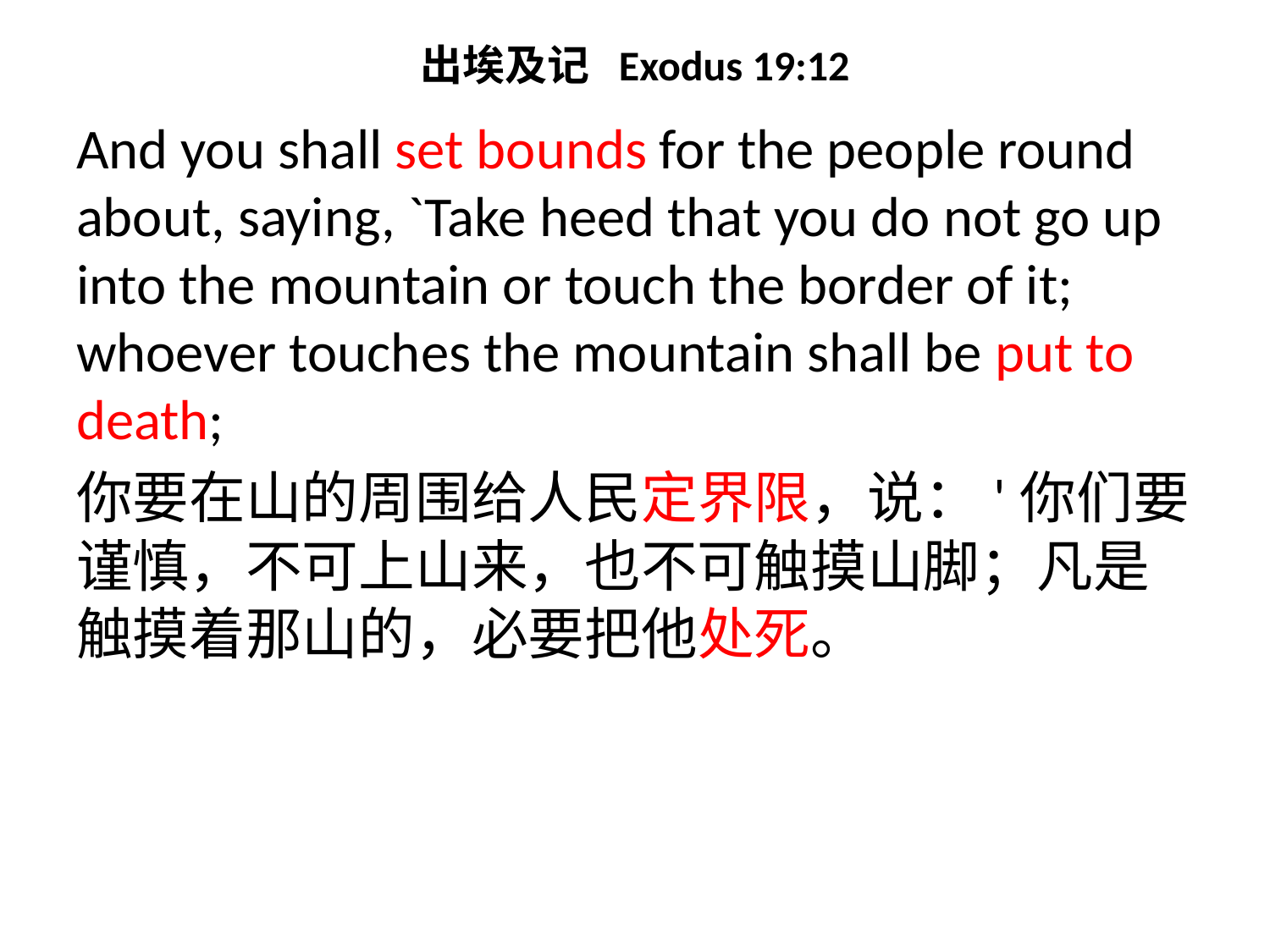

# 出埃及记  Exodus 19:12
And you shall set bounds for the people round about, saying, `Take heed that you do not go up into the mountain or touch the border of it; whoever touches the mountain shall be put to death;
你要在山的周围给人民定界限，说：'你们要谨慎，不可上山来，也不可触摸山脚；凡是触摸着那山的，必要把他处死。